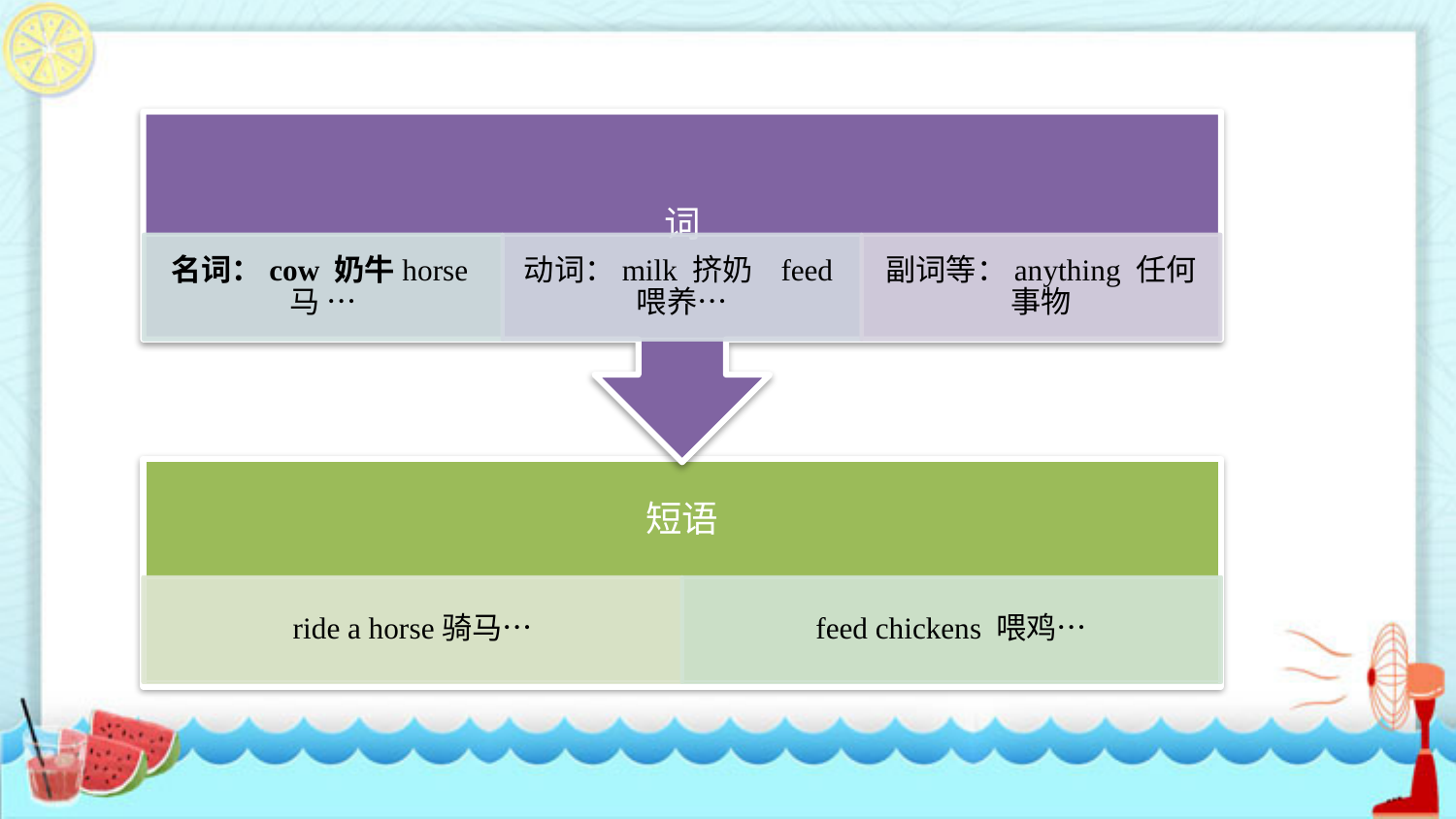

短语
ride a horse骑马…
feed chickens 喂鸡…
词
名词：cow 奶牛horse马 …
动词：milk 挤奶   feed喂养…
副词等：anything 任何事物